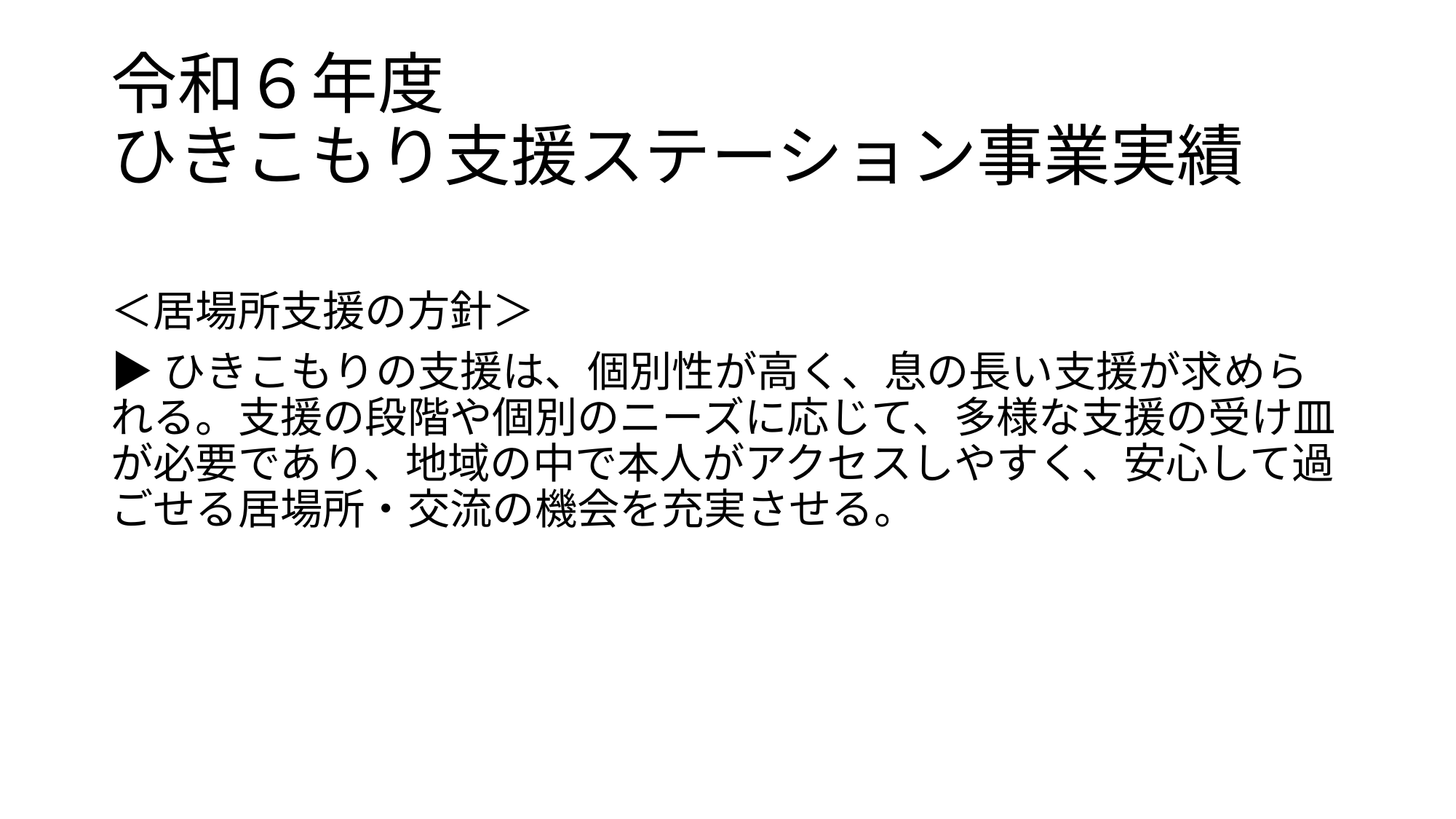

# 令和６年度　 ひきこもり支援ステーション事業実績

＜居場所支援の方針＞
▶ひきこもりの支援は、個別性が高く、息の長い支援が求められる。支援の段階や個別のニーズに応じて、多様な支援の受け皿が必要であり、地域の中で本人がアクセスしやすく、安心して過ごせる居場所・交流の機会を充実させる。